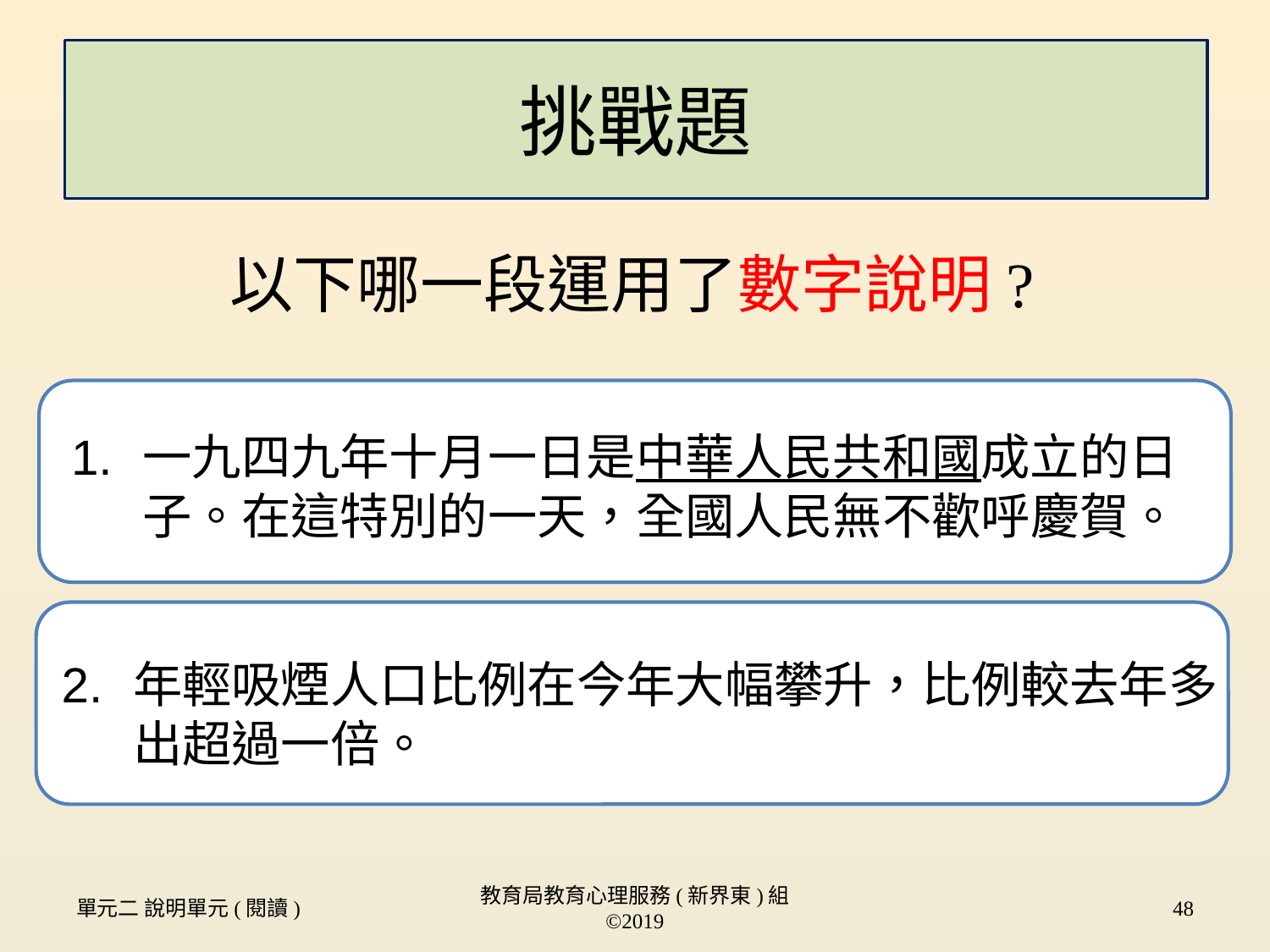

挑戰題
# 以下哪一段運用了數字說明?

一九四九年十月一日是中華人民共和國成立的日子。在這特別的一天，全國人民無不歡呼慶賀。

年輕吸煙人口比例在今年大幅攀升，比例較去年多 出超過一倍。
單元二 說明單元(閱讀)
教育局教育心理服務(新界東)組 ©2019
48